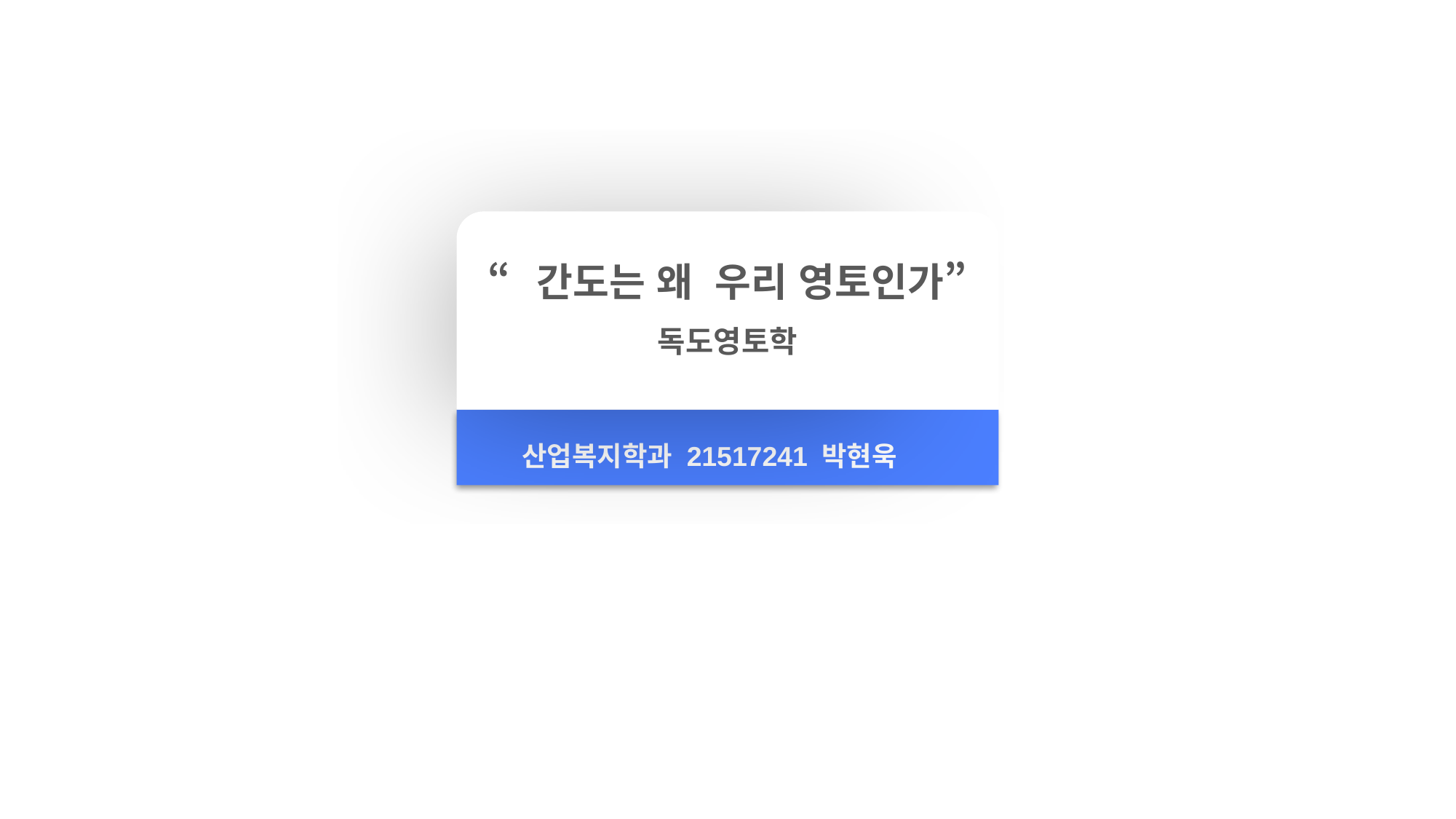

“간도는 왜  우리 영토인가”
독도영토학

산업복지학과 21517241 박현욱